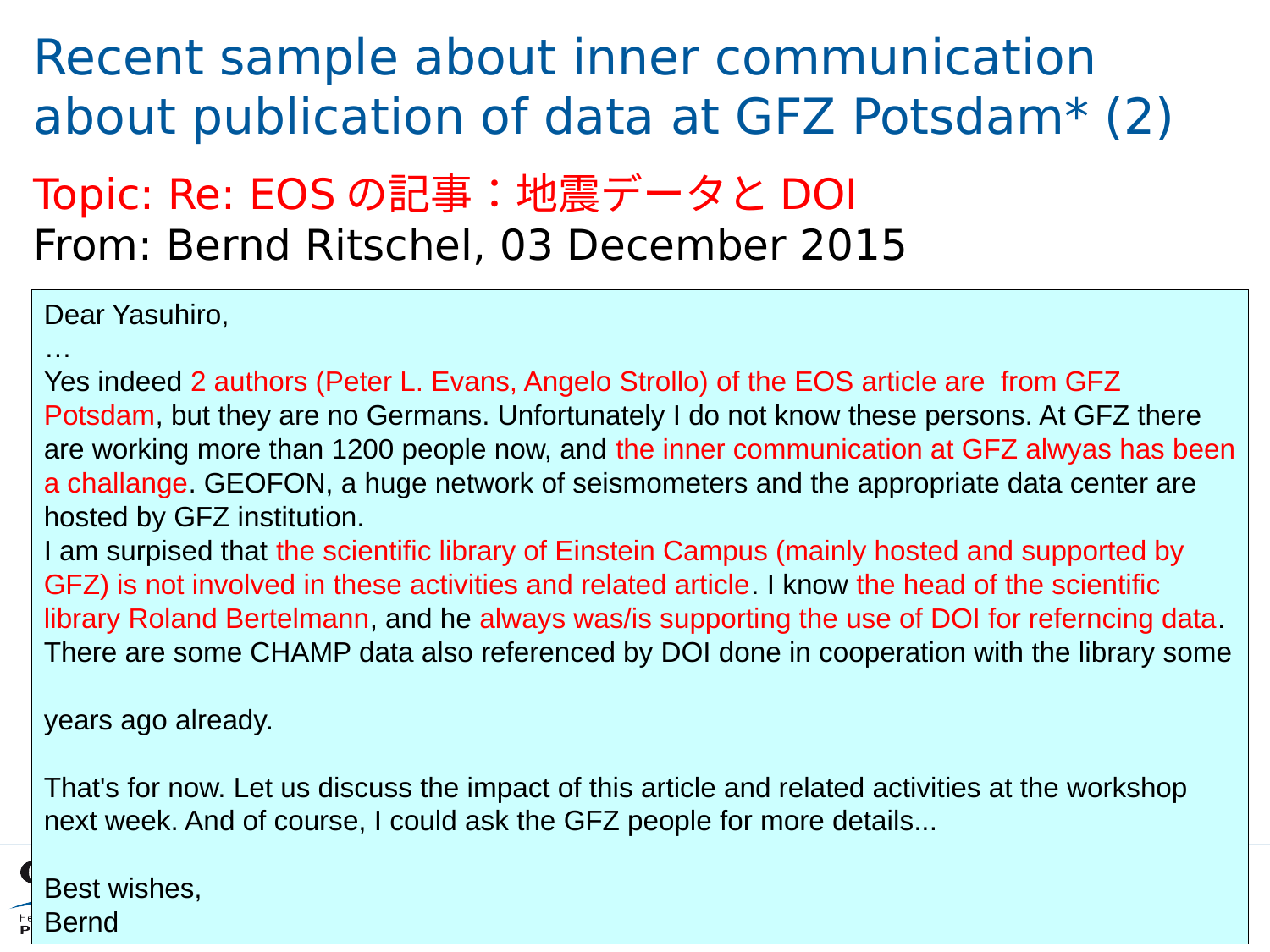

# Recent sample about inner communication about publication of data at GFZ Potsdam* (2)
Topic: Re: EOSの記事：地震データとDOI                    From: Bernd Ritschel, 03 December 2015
Dear Yasuhiro,
…
Yes indeed 2 authors (Peter L. Evans, Angelo Strollo) of the EOS article are  from GFZ Potsdam, but they are no Germans. Unfortunately I do not know these persons. At GFZ there are working more than 1200 people now, and the inner communication at GFZ alwyas has been a challange. GEOFON, a huge network of seismometers and the appropriate data center are hosted by GFZ institution.
I am surpised that the scientific library of Einstein Campus (mainly hosted and supported by GFZ) is not involved in these activities and related article. I know the head of the scientific library Roland Bertelmann, and he always was/is supporting the use of DOI for referncing data. There are some CHAMP data also referenced by DOI done in cooperation with the library some
years ago already.
That's for now. Let us discuss the impact of this article and related activities at the workshop next week. And of course, I could ask the GFZ people for more details...
Best wishes,
Bernd
*Email from Yasuhiro Murayama